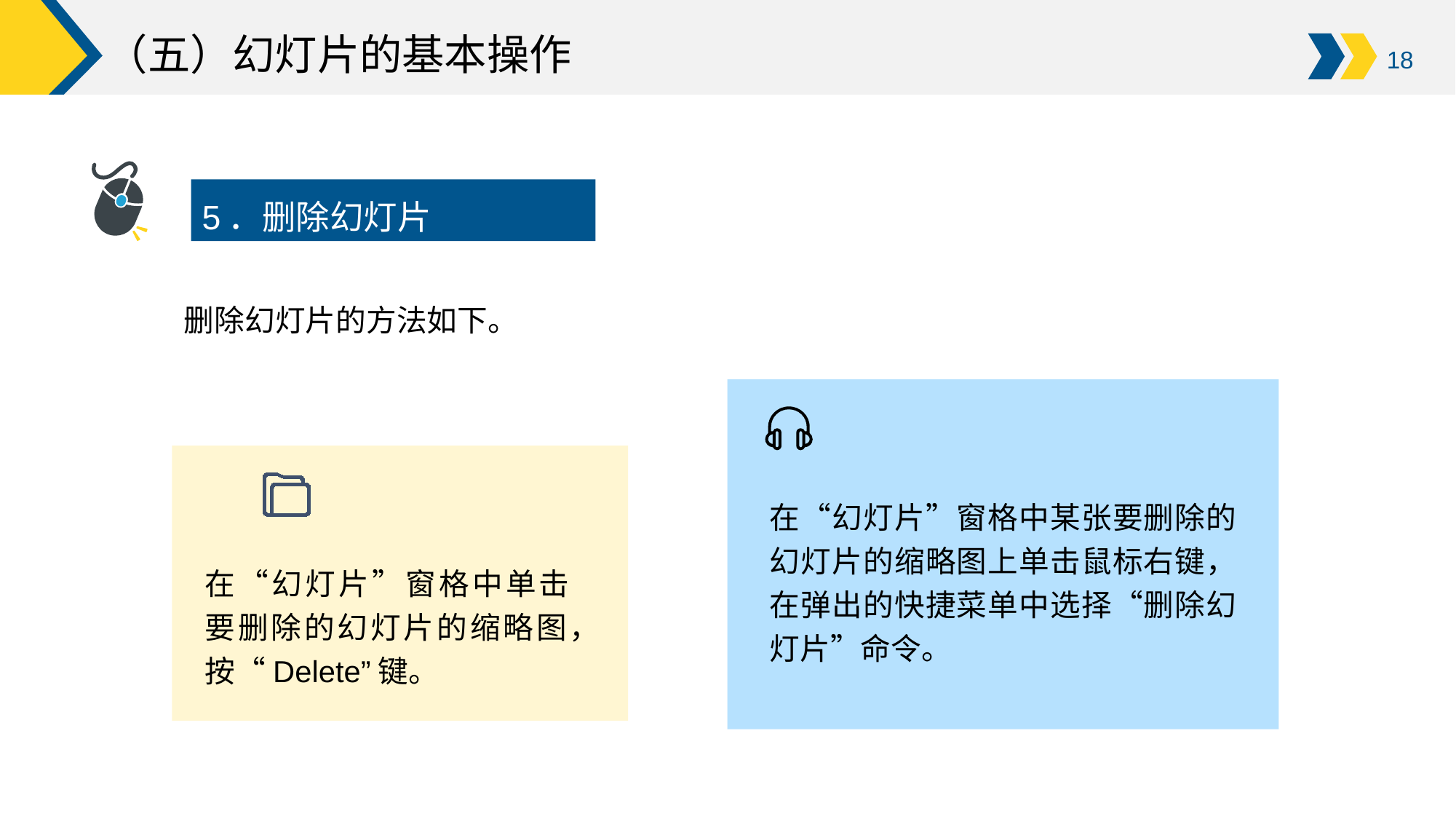

# （五）幻灯片的基本操作

5．删除幻灯片

删除幻灯片的方法如下。

在“幻灯片”窗格中某张要删除的幻灯片的缩略图上单击鼠标右键，在弹出的快捷菜单中选择“删除幻灯片”命令。

在“幻灯片”窗格中单击要删除的幻灯片的缩略图，按“Delete”键。